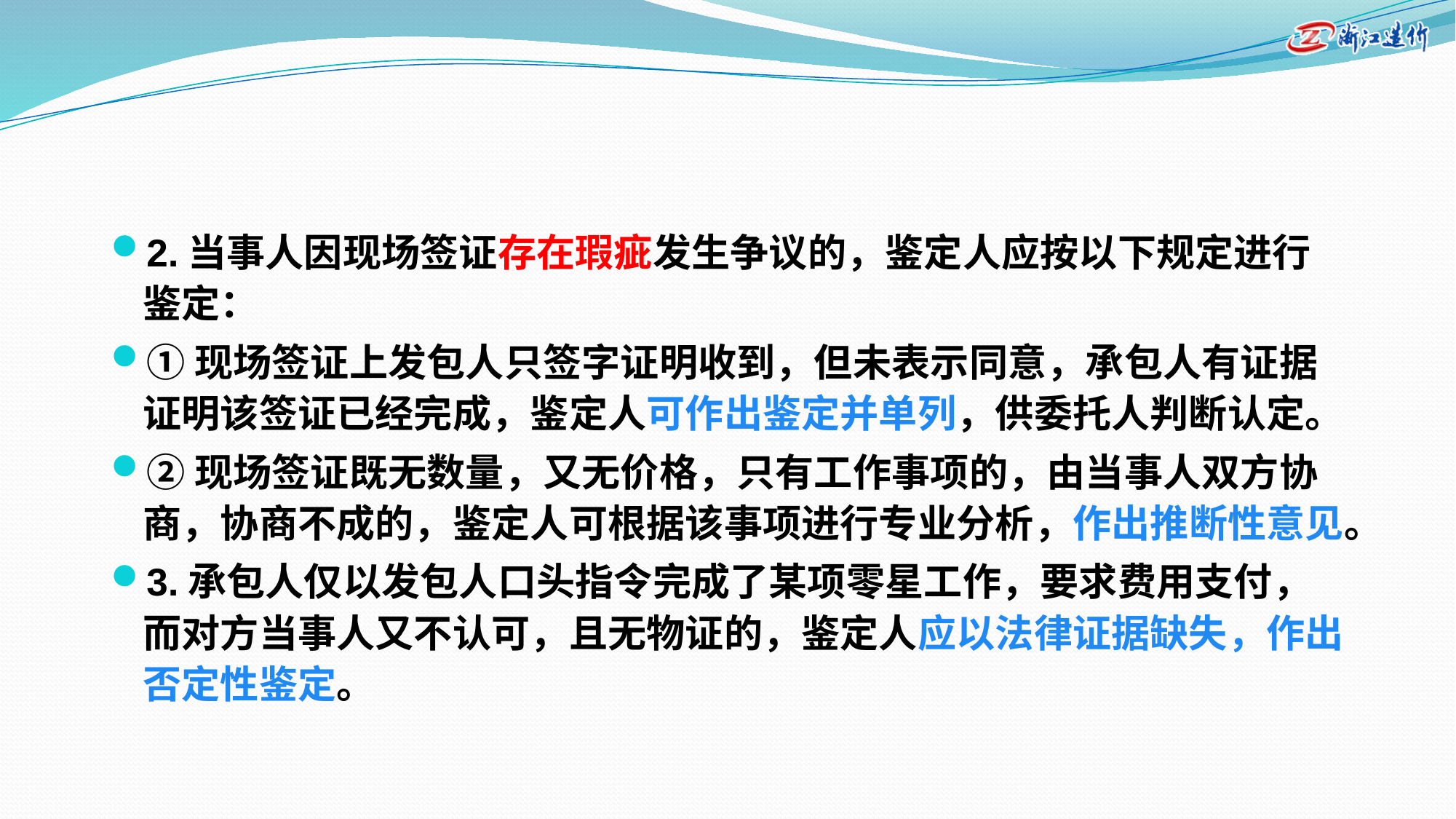

#
2.当事人因现场签证存在瑕疵发生争议的，鉴定人应按以下规定进行鉴定：
①现场签证上发包人只签字证明收到，但未表示同意，承包人有证据证明该签证已经完成，鉴定人可作出鉴定并单列，供委托人判断认定。
②现场签证既无数量，又无价格，只有工作事项的，由当事人双方协商，协商不成的，鉴定人可根据该事项进行专业分析，作出推断性意见。
3.承包人仅以发包人口头指令完成了某项零星工作，要求费用支付，而对方当事人又不认可，且无物证的，鉴定人应以法律证据缺失，作出否定性鉴定。